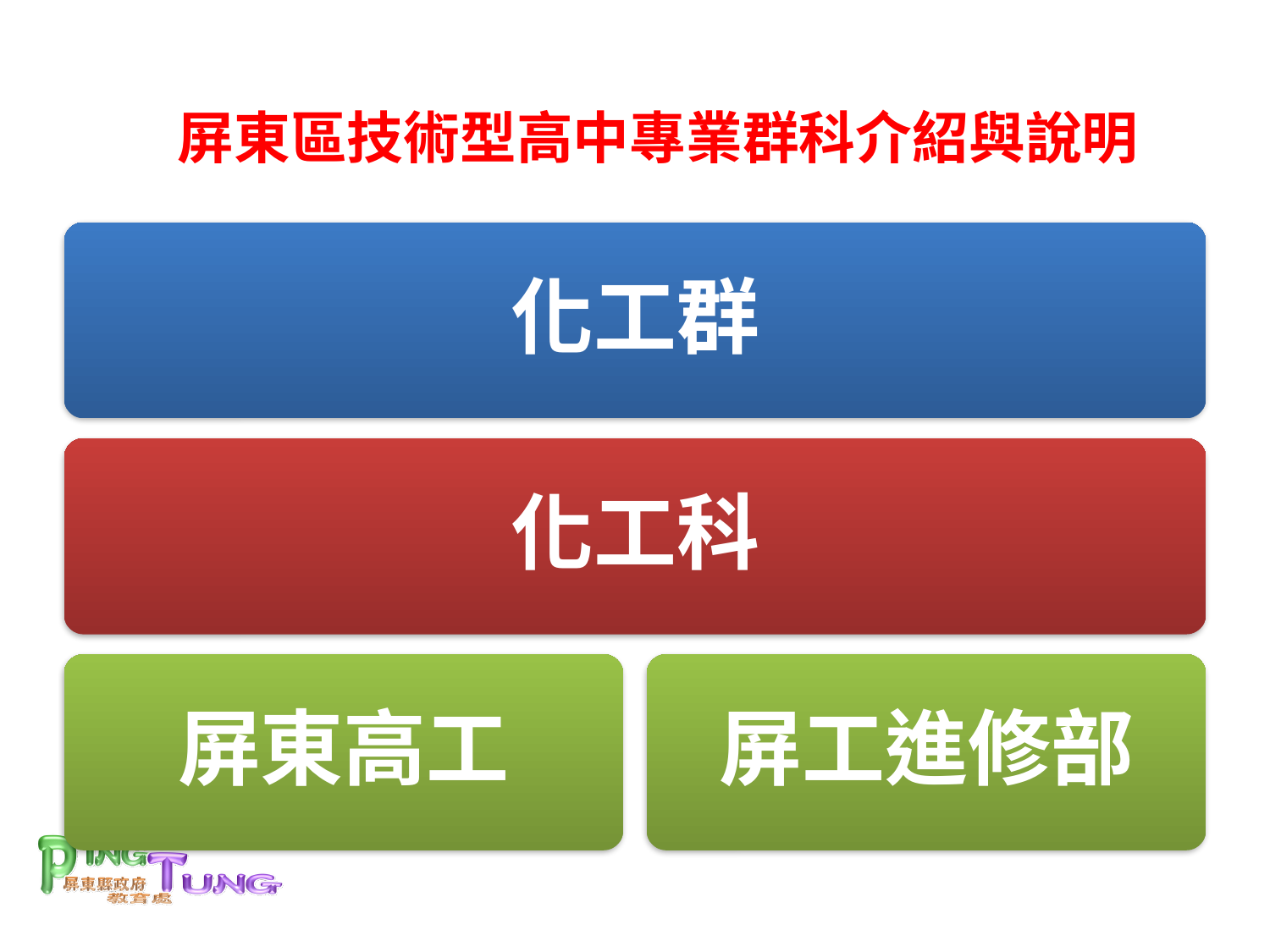

屏東區技術型高中專業群科介紹與說明

化工群

化工科

屏東高工
屏工進修部